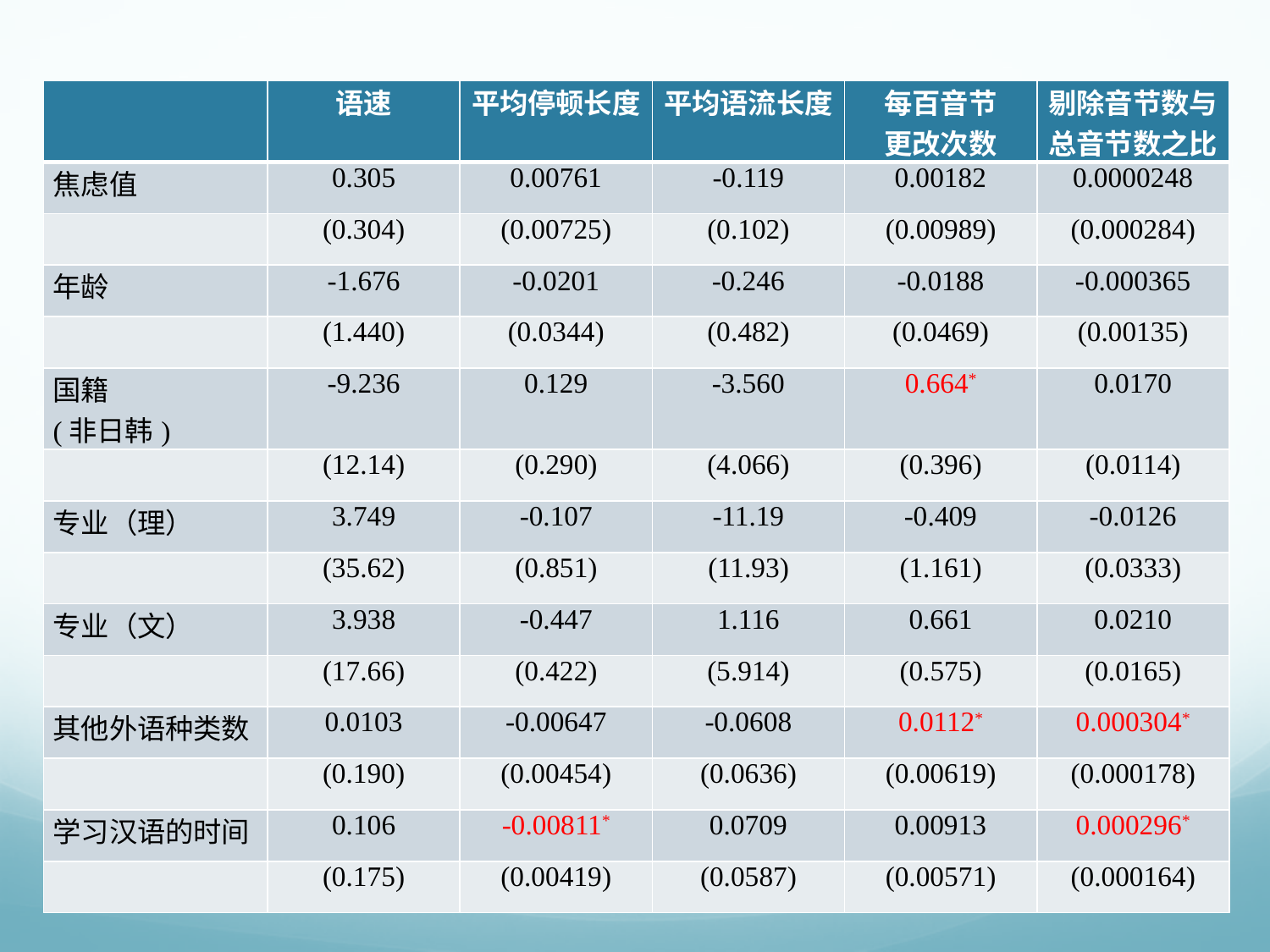

|  | 语速 | 平均停顿长度 | 平均语流长度 | 每百音节 更改次数 | 剔除音节数与总音节数之比 |
| --- | --- | --- | --- | --- | --- |
| 焦虑值 | 0.305 | 0.00761 | -0.119 | 0.00182 | 0.0000248 |
|  | (0.304) | (0.00725) | (0.102) | (0.00989) | (0.000284) |
| 年龄 | -1.676 | -0.0201 | -0.246 | -0.0188 | -0.000365 |
|  | (1.440) | (0.0344) | (0.482) | (0.0469) | (0.00135) |
| 国籍 (非日韩) | -9.236 | 0.129 | -3.560 | 0.664\* | 0.0170 |
|  | (12.14) | (0.290) | (4.066) | (0.396) | (0.0114) |
| 专业（理） | 3.749 | -0.107 | -11.19 | -0.409 | -0.0126 |
|  | (35.62) | (0.851) | (11.93) | (1.161) | (0.0333) |
| 专业（文） | 3.938 | -0.447 | 1.116 | 0.661 | 0.0210 |
|  | (17.66) | (0.422) | (5.914) | (0.575) | (0.0165) |
| 其他外语种类数 | 0.0103 | -0.00647 | -0.0608 | 0.0112\* | 0.000304\* |
|  | (0.190) | (0.00454) | (0.0636) | (0.00619) | (0.000178) |
| 学习汉语的时间 | 0.106 | -0.00811\* | 0.0709 | 0.00913 | 0.000296\* |
|  | (0.175) | (0.00419) | (0.0587) | (0.00571) | (0.000164) |